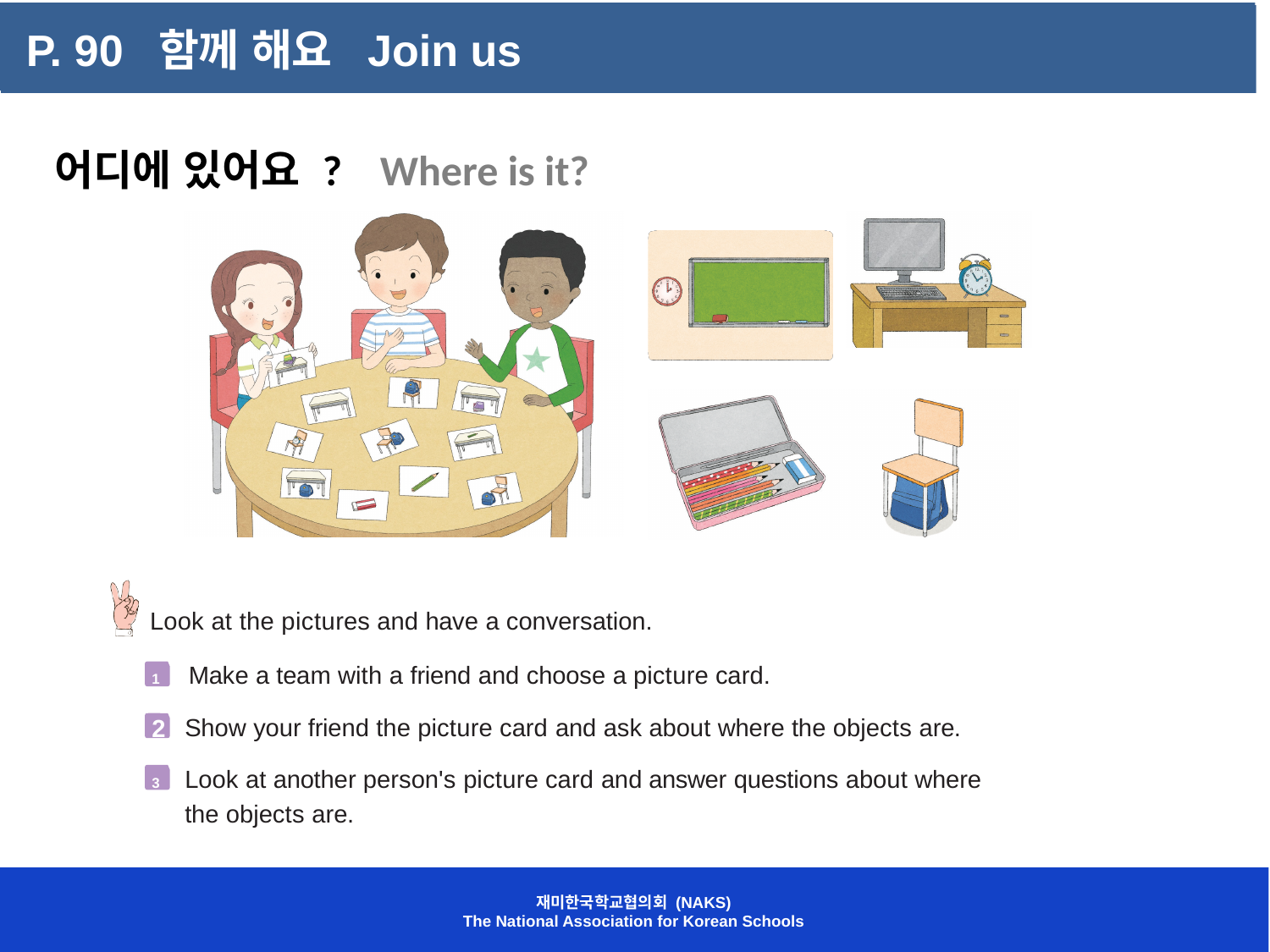

P. 90  함께 해요  Join us
어디에 있어요 ?    Where is it?

Look at the pictures and have a conversation.

1	Make a team with a friend and choose a picture card.

Show your friend the picture card and ask about where the objects are.
2

3	Look at another person's picture card and answer questions about where the objects are.